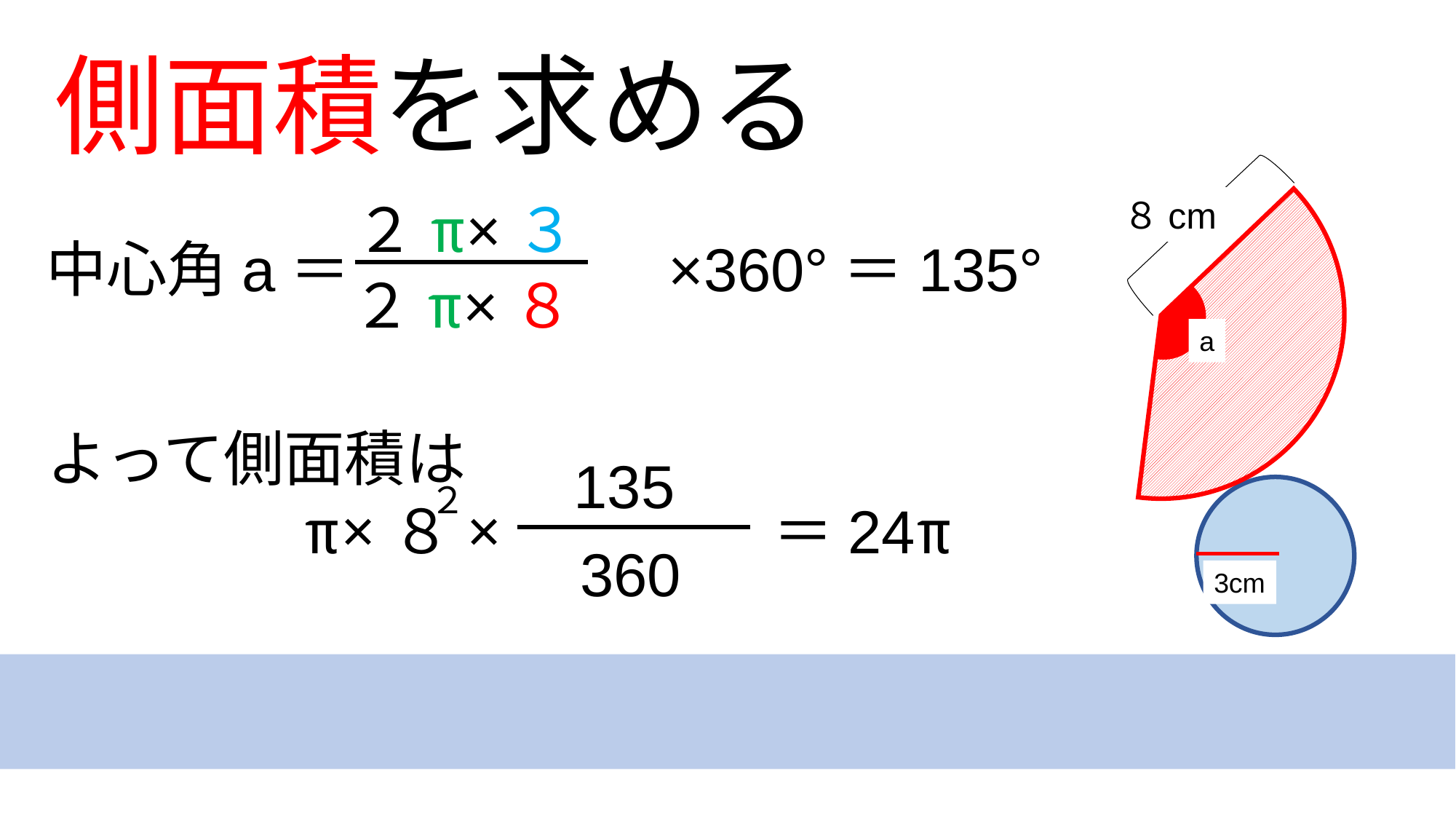

側面積を求める

８cm
3cm
２π×３
２π×８
中心角a＝　　　　　×360°＝135°

a
よって側面積は
　　　　π×８×　　　　 ＝24π
135
２
360